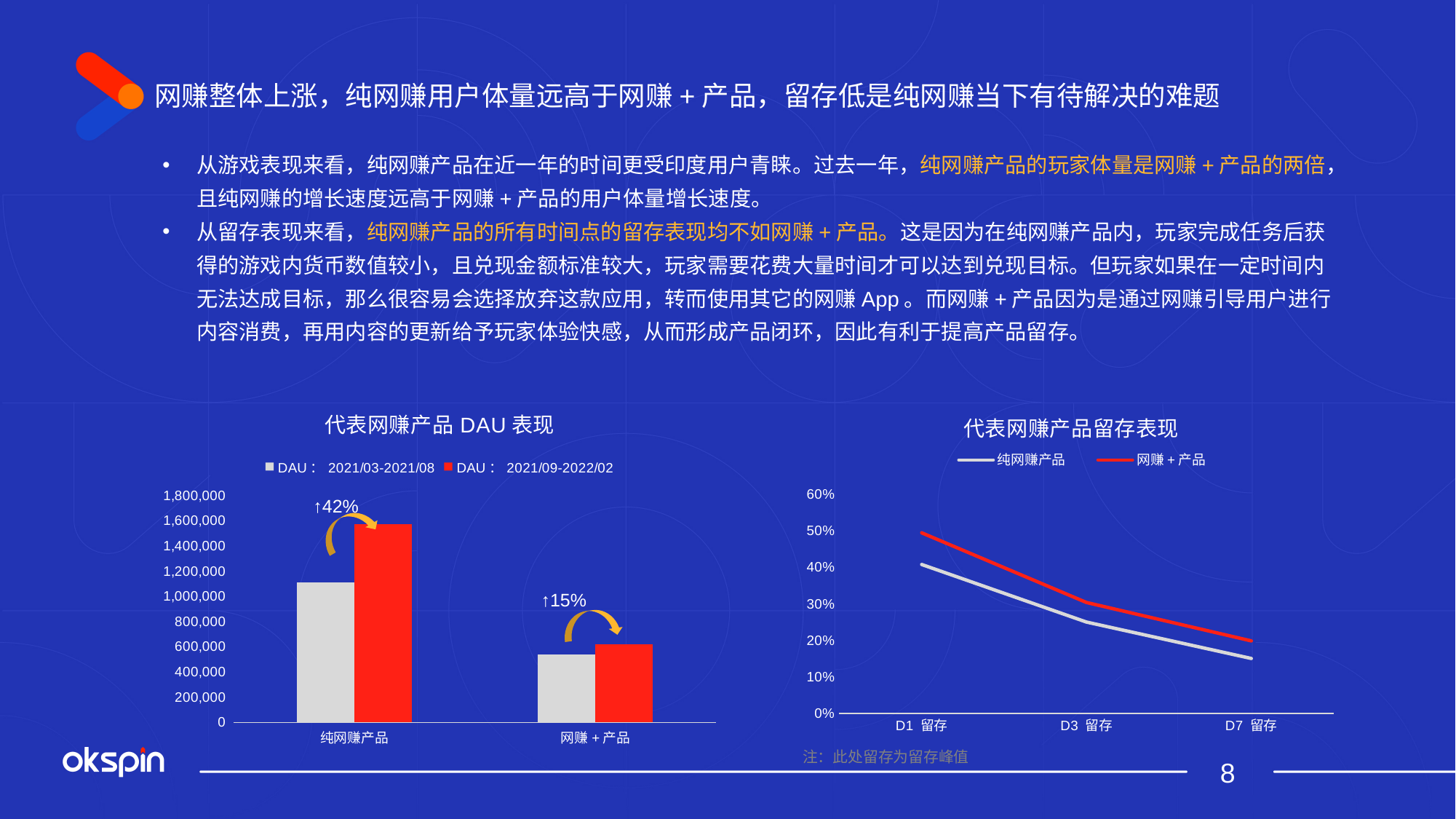

网赚整体上涨，纯网赚用户体量远高于网赚+产品，留存低是纯网赚当下有待解决的难题
从游戏表现来看，纯网赚产品在近一年的时间更受印度用户青睐。过去一年，纯网赚产品的玩家体量是网赚+产品的两倍，且纯网赚的增长速度远高于网赚+产品的用户体量增长速度。
从留存表现来看，纯网赚产品的所有时间点的留存表现均不如网赚+产品。这是因为在纯网赚产品内，玩家完成任务后获得的游戏内货币数值较小，且兑现金额标准较大，玩家需要花费大量时间才可以达到兑现目标。但玩家如果在一定时间内无法达成目标，那么很容易会选择放弃这款应用，转而使用其它的网赚App。而网赚+产品因为是通过网赚引导用户进行内容消费，再用内容的更新给予玩家体验快感，从而形成产品闭环，因此有利于提高产品留存。

### Chart: 代表网赚产品DAU表现

| Category | DAU：2021/03-2021/08 | DAU：2021/09-2022/02 |
|---|---|---|
| 纯网赚产品 | 1109967.0108695633 | 1572932.591160218 |
| 网赚+产品 | 539086.9999999994 | 622039.364640883 |

### Chart: 代表网赚产品留存表现

| Category | 纯网赚产品 | 网赚+产品 |
|---|---|---|
| D1 留存 | 0.408341852501034 | 0.495149616450071 |
| D3 留存 | 0.250593741554766 | 0.304157923795282 |
| D7 留存 | 0.150784204752417 | 0.198939677146263 |
↑42%
↑15%
注：此处留存为留存峰值
8